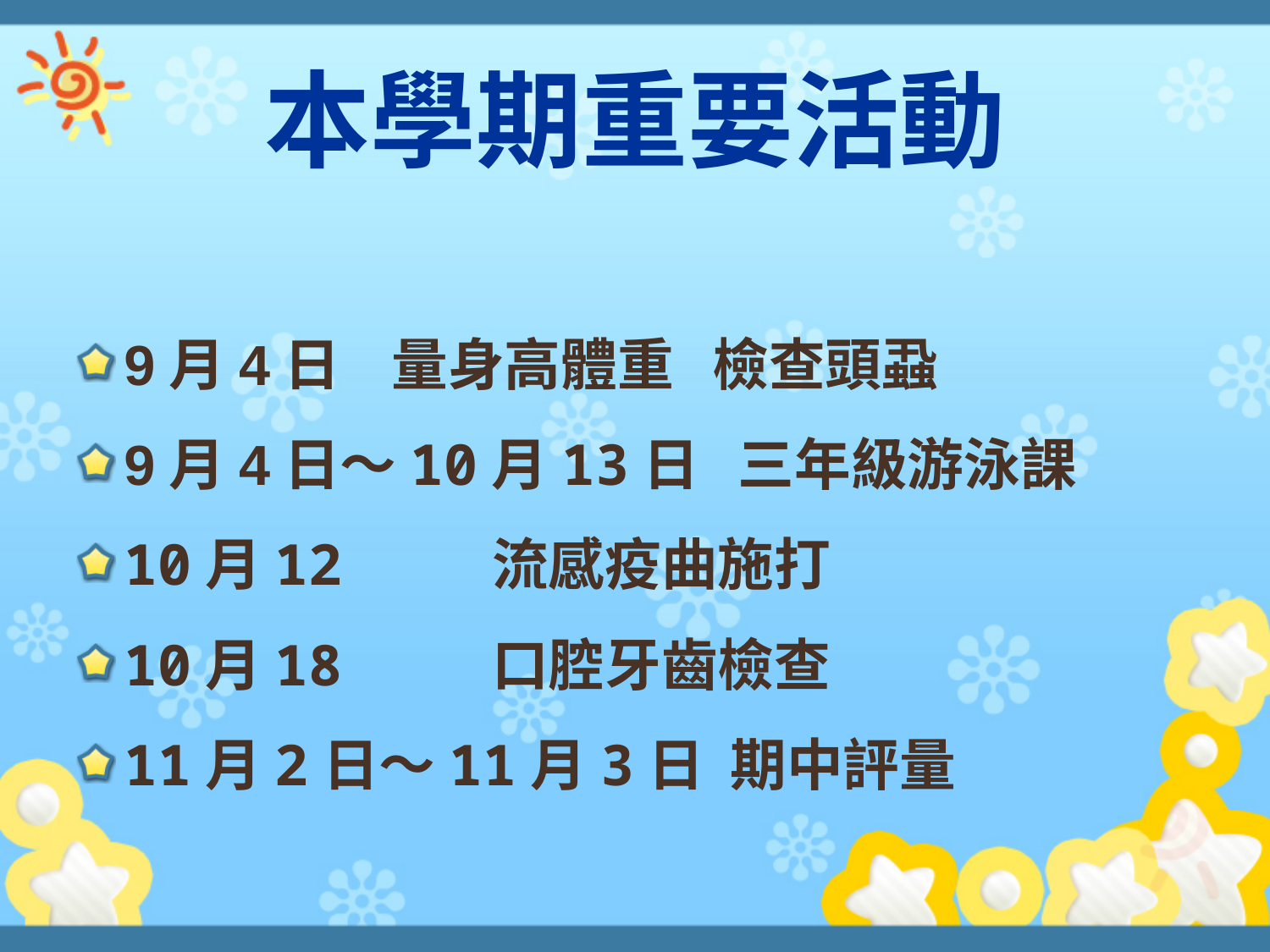

# 本學期重要活動

9月4日    量身高體重   檢查頭蝨
9月4日～10月13日   三年級游泳課
10月12    流感疫曲施打
10月18    口腔牙齒檢查
11月2日～11月3日  期中評量